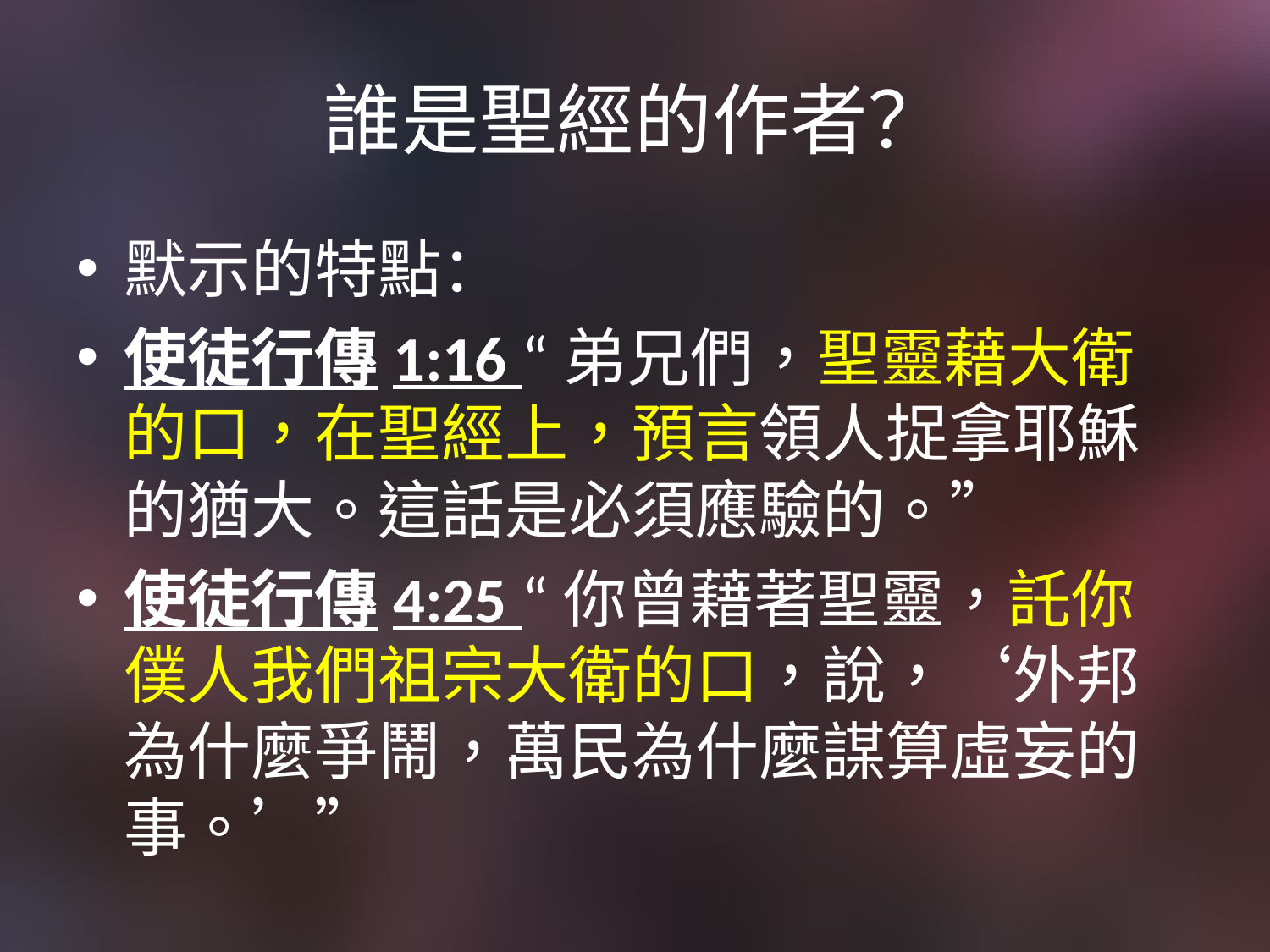

# 誰是聖經的作者？
默示的特點：
使徒行傳1:16 “弟兄們，聖靈藉大衛的口，在聖經上，預言領人捉拿耶穌的猶大。這話是必須應驗的。”
使徒行傳4:25 “你曾藉著聖靈，託你僕人我們祖宗大衛的口，說，‘外邦為什麼爭鬧，萬民為什麼謀算虛妄的事。’”